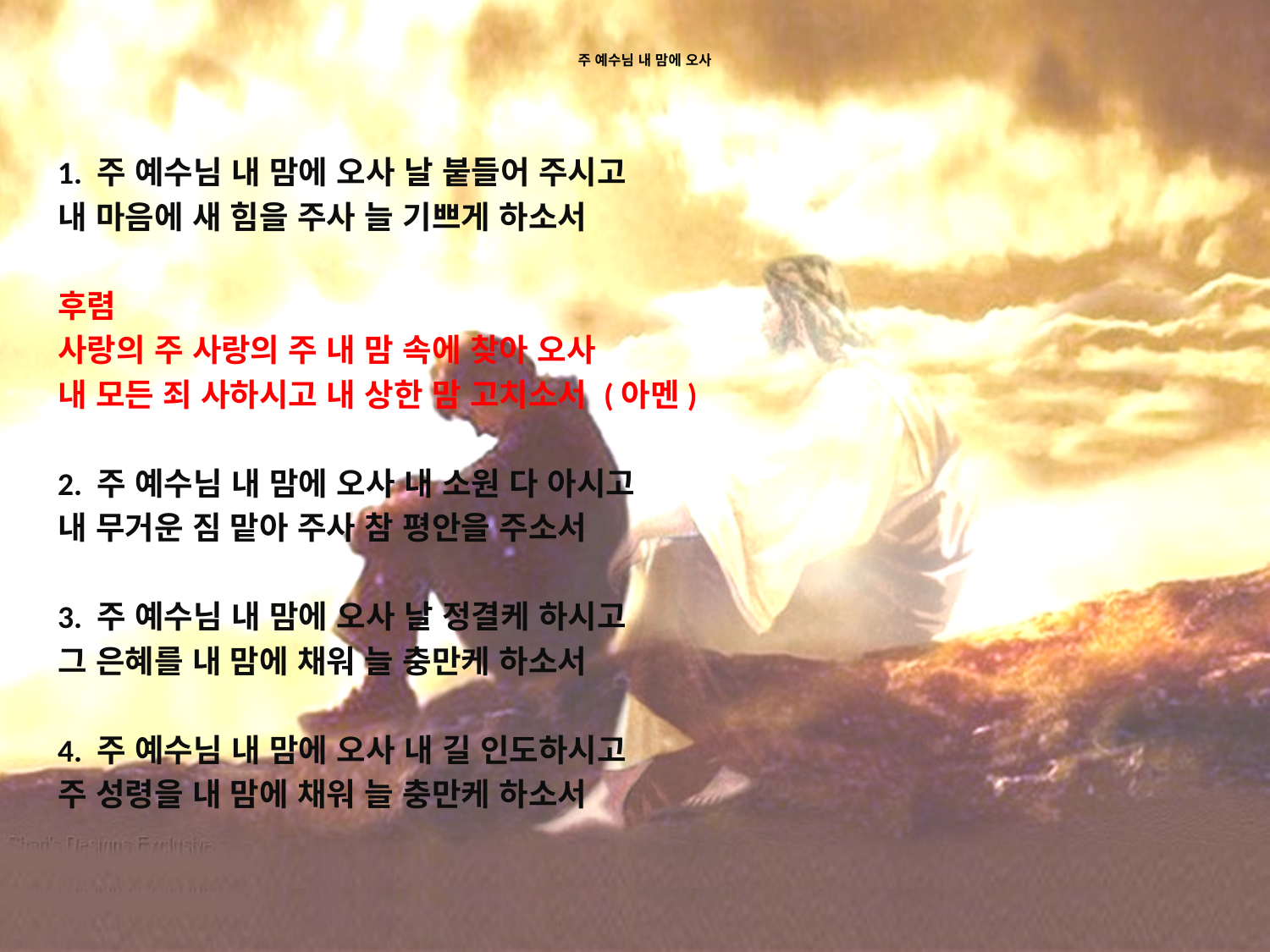

# 주 예수님 내 맘에 오사
1. 주 예수님 내 맘에 오사 날 붙들어 주시고
내 마음에 새 힘을 주사 늘 기쁘게 하소서

후렴
사랑의 주 사랑의 주 내 맘 속에 찾아 오사
내 모든 죄 사하시고 내 상한 맘 고치소서 (아멘)

2. 주 예수님 내 맘에 오사 내 소원 다 아시고
내 무거운 짐 맡아 주사 참 평안을 주소서

3. 주 예수님 내 맘에 오사 날 정결케 하시고
그 은혜를 내 맘에 채워 늘 충만케 하소서

4. 주 예수님 내 맘에 오사 내 길 인도하시고
주 성령을 내 맘에 채워 늘 충만케 하소서